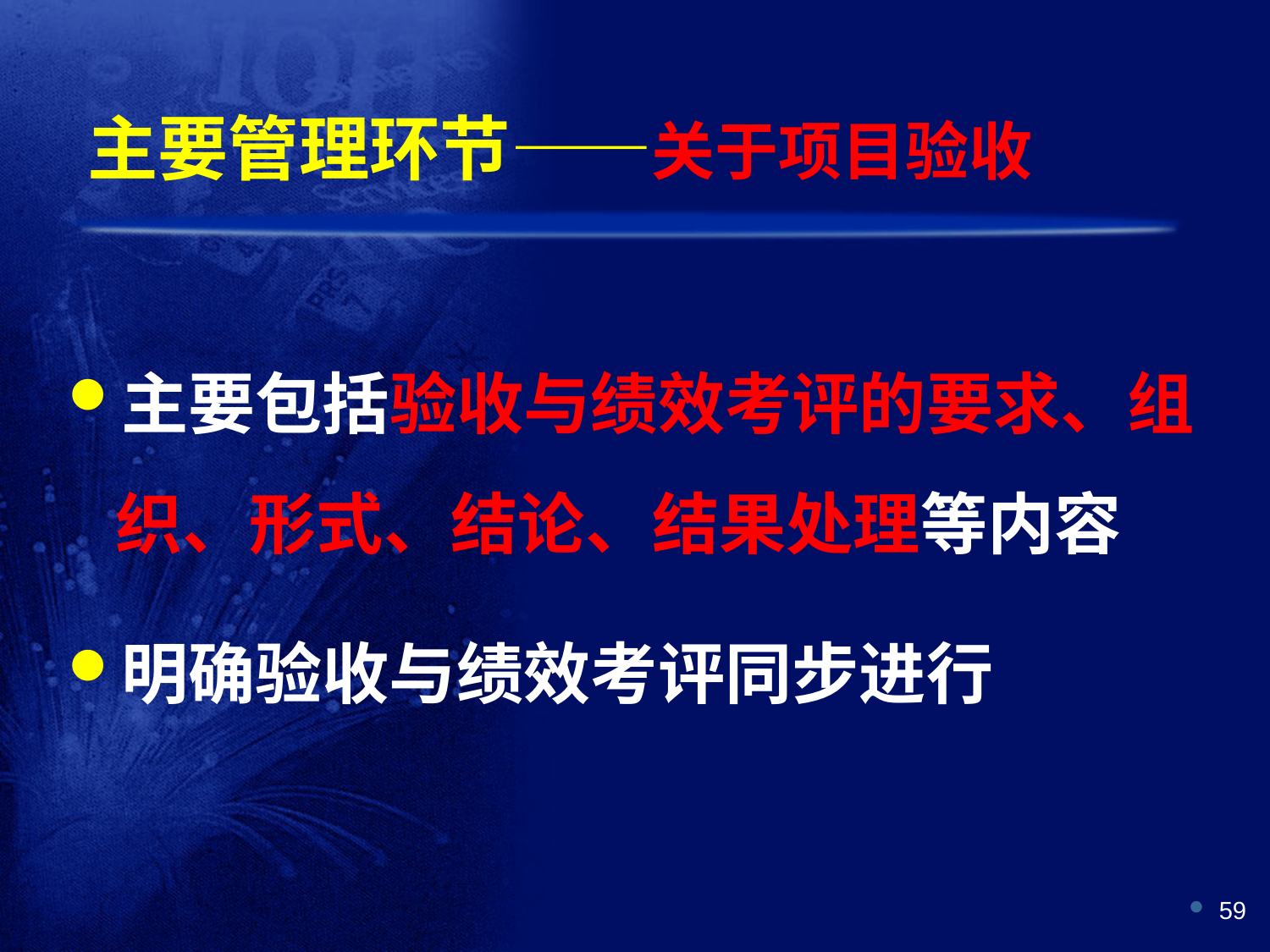

主要管理环节——关于项目验收
主要包括验收与绩效考评的要求、组织、形式、结论、结果处理等内容
明确验收与绩效考评同步进行
59